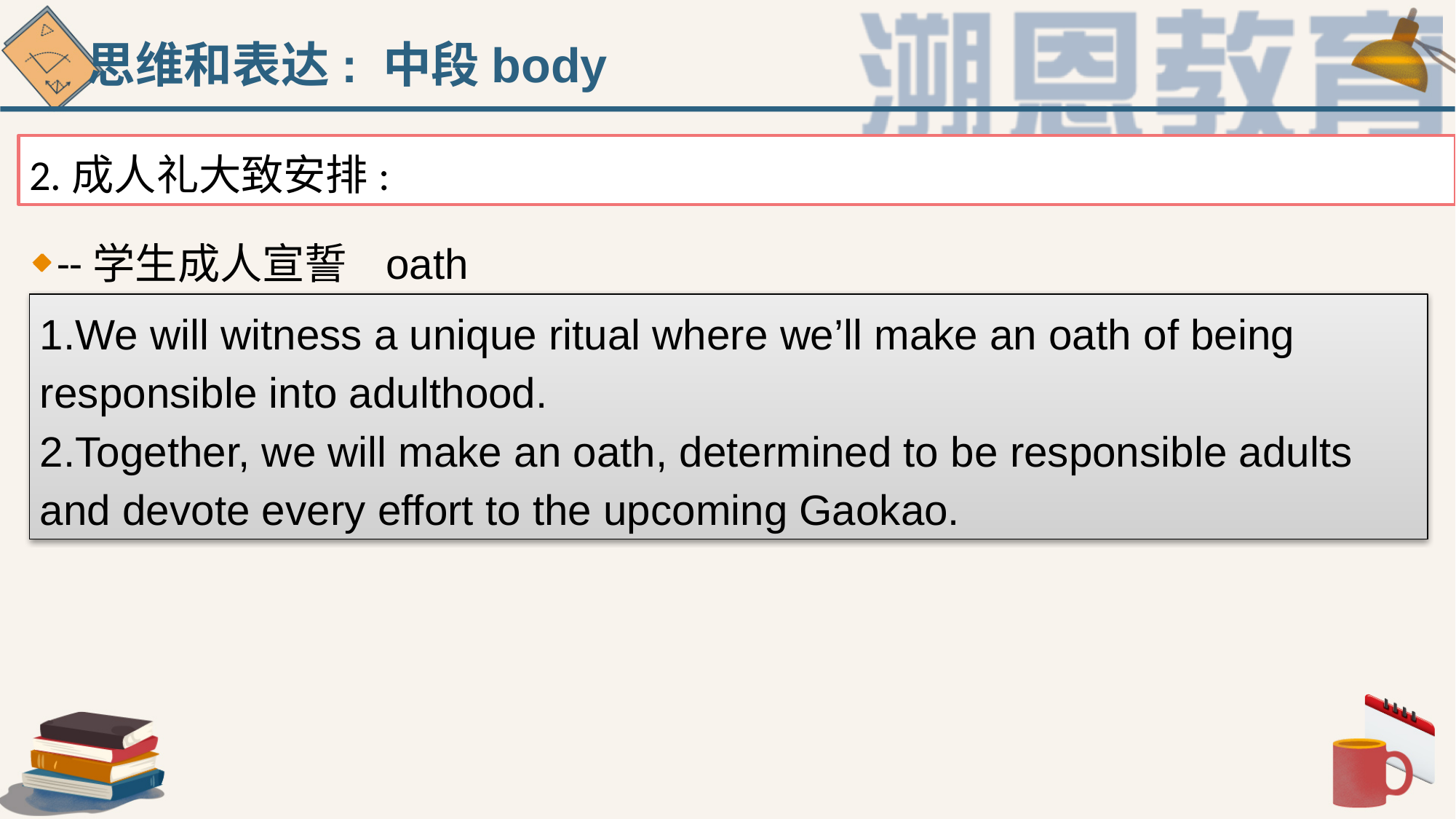

思维和表达: 中段body

2.成人礼大致安排:
--学生成人宣誓   oath
1.We will witness a unique ritual where we’ll make an oath of being responsible into adulthood.
2.Together, we will make an oath, determined to be responsible adults and devote every effort to the upcoming Gaokao.